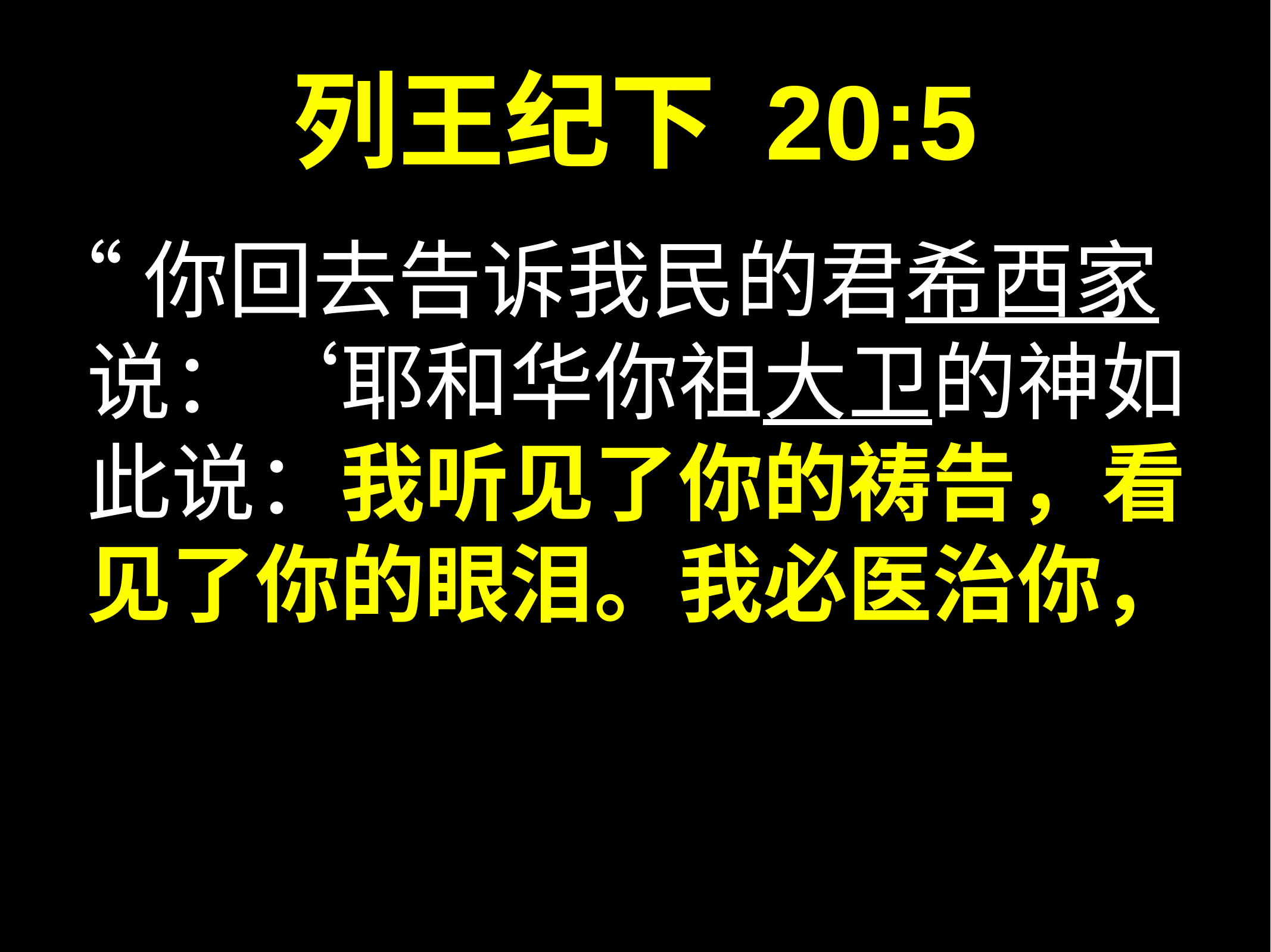

# 列王纪下 20:5
“你回去告诉我民的君希西家说：‘耶和华你祖大卫的神如此说：我听见了你的祷告，看见了你的眼泪。我必医治你，